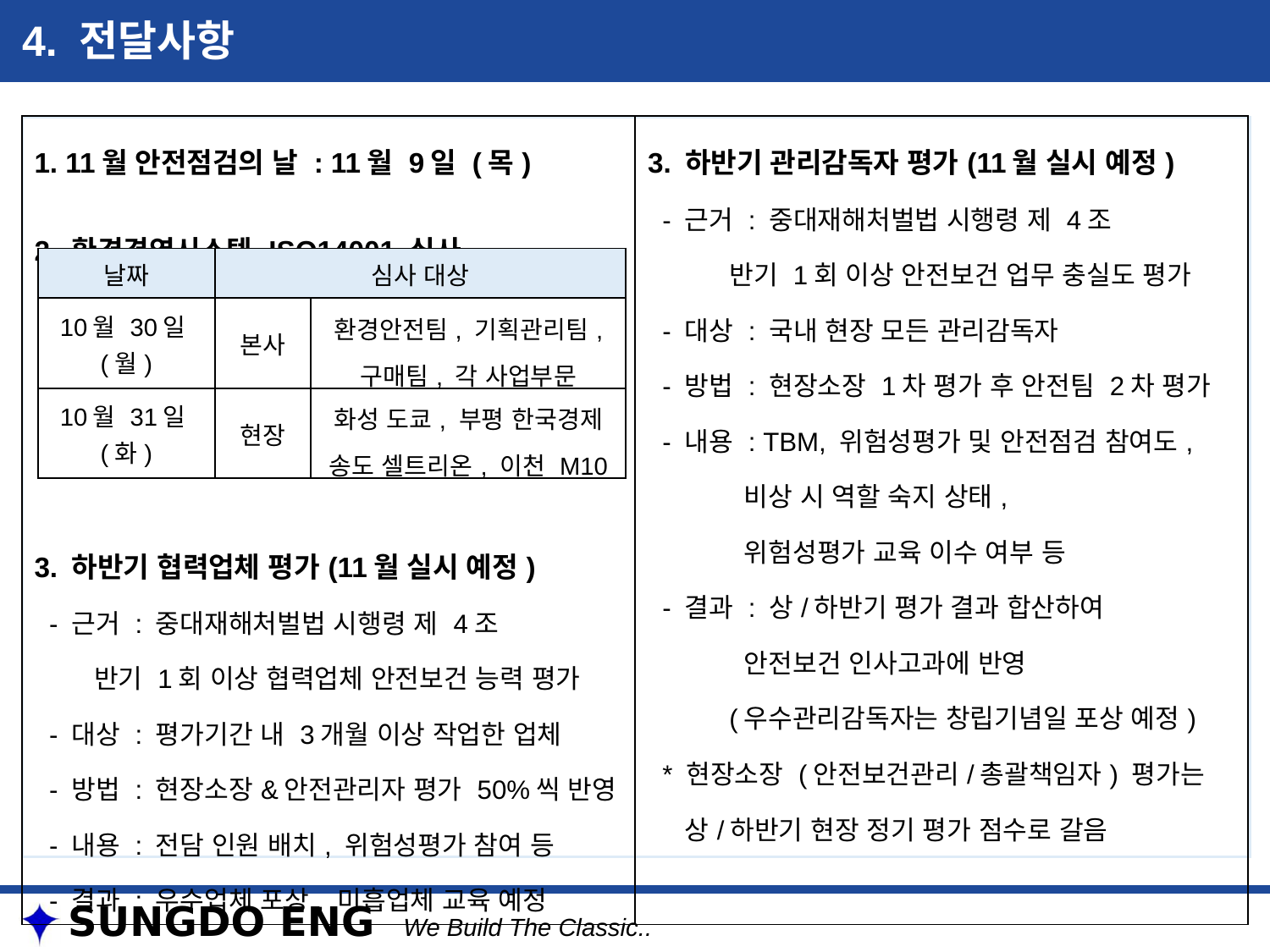

4. 전달사항
| 1. 11월 안전점검의 날 : 11월 9일 (목) 2. 환경경영시스템 ISO14001 심사 3. 하반기 협력업체 평가(11월 실시 예정) - 근거 : 중대재해처벌법 시행령 제 4조 반기 1회 이상 협력업체 안전보건 능력 평가 - 대상 : 평가기간 내 3개월 이상 작업한 업체 - 방법 : 현장소장&안전관리자 평가 50%씩 반영 - 내용 : 전담 인원 배치, 위험성평가 참여 등 - 결과 : 우수업체 포상, 미흡업체 교육 예정 | 3. 하반기 관리감독자 평가(11월 실시 예정) - 근거 : 중대재해처벌법 시행령 제 4조 반기 1회 이상 안전보건 업무 충실도 평가 - 대상 : 국내 현장 모든 관리감독자 - 방법 : 현장소장 1차 평가 후 안전팀 2차 평가 - 내용 : TBM, 위험성평가 및 안전점검 참여도, 비상 시 역할 숙지 상태, 위험성평가 교육 이수 여부 등 - 결과 : 상/하반기 평가 결과 합산하여 안전보건 인사고과에 반영 (우수관리감독자는 창립기념일 포상 예정) \* 현장소장 (안전보건관리/총괄책임자) 평가는 상/하반기 현장 정기 평가 점수로 갈음 |
| --- | --- |
| 날짜 | 심사 대상 |  |
| --- | --- | --- |
| 10월 30일(월) | 본사 | 환경안전팀, 기획관리팀, 구매팀, 각 사업부문 |
| 10월 31일(화) | 현장 | 화성 도쿄, 부평 한국경제 송도 셀트리온, 이천 M10 |